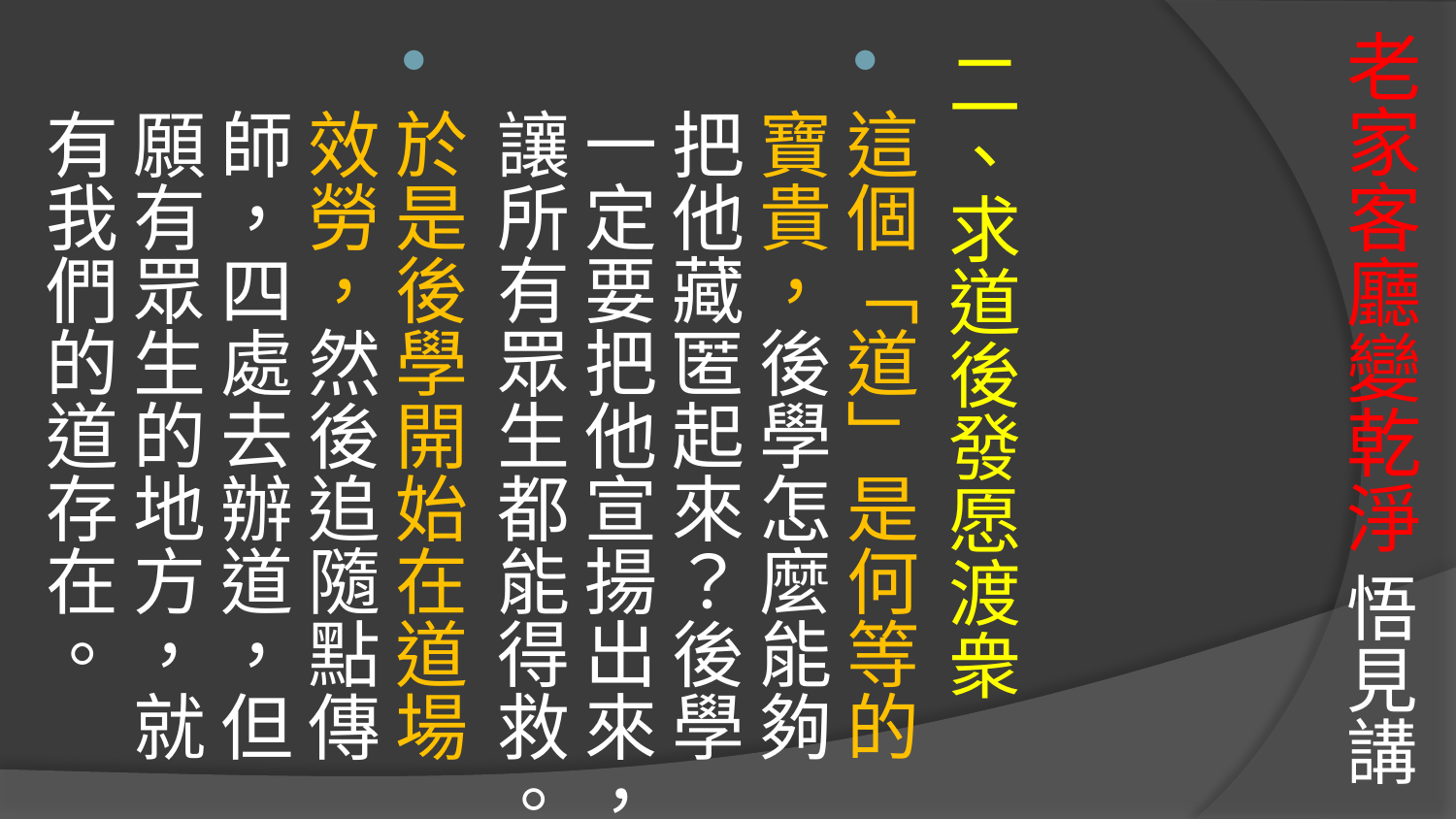

# 老家客廳變乾淨 悟見講
二、求道後發愿渡衆
這個「道」是何等的寶貴，後學怎麼能夠把他藏匿起來？後學一定要把他宣揚出來，讓所有眾生都能得救。
於是後學開始在道場效勞，然後追隨點傳師，四處去辦道，但願有眾生的地方，就有我們的道存在。